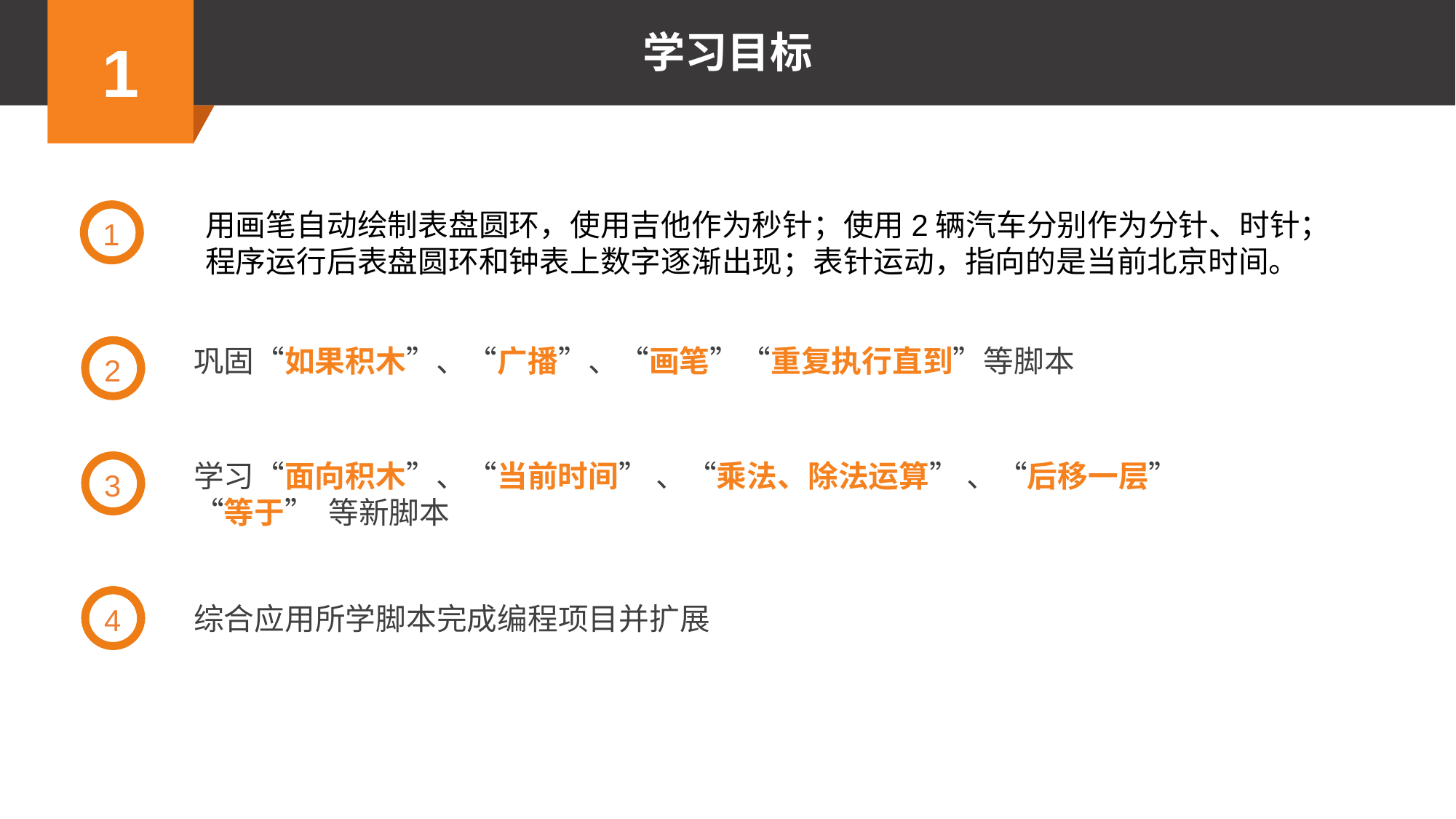

用画笔自动绘制表盘圆环，使用吉他作为秒针；使用2辆汽车分别作为分针、时针；程序运行后表盘圆环和钟表上数字逐渐出现；表针运动，指向的是当前北京时间。

1

2
巩固“如果积木”、“广播”、“画笔”“重复执行直到”等脚本

3
学习“面向积木”、“当前时间” 、“乘法、除法运算” 、“后移一层”“等于”  等新脚本

4
综合应用所学脚本完成编程项目并扩展